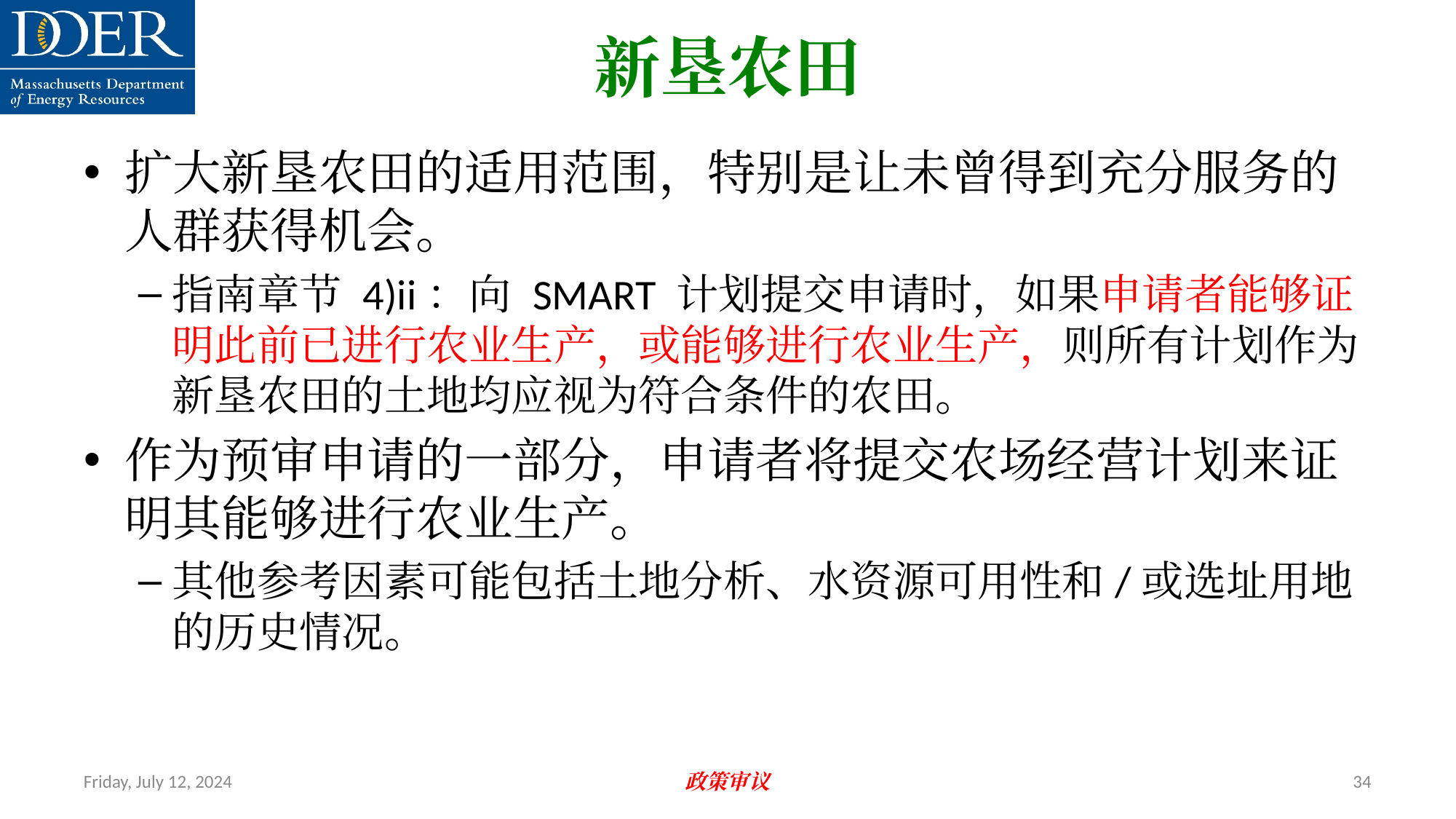

新垦农田
扩大新垦农田的适用范围，特别是让未曾得到充分服务的人群获得机会。
指南章节 4)ii：向 SMART 计划提交申请时，如果申请者能够证明此前已进行农业生产，或能够进行农业生产，则所有计划作为新垦农田的土地均应视为符合条件的农田。
作为预审申请的一部分，申请者将提交农场经营计划来证明其能够进行农业生产。
其他参考因素可能包括土地分析、水资源可用性和/或选址用地的历史情况。

Friday, July 12, 2024
政策审议
34